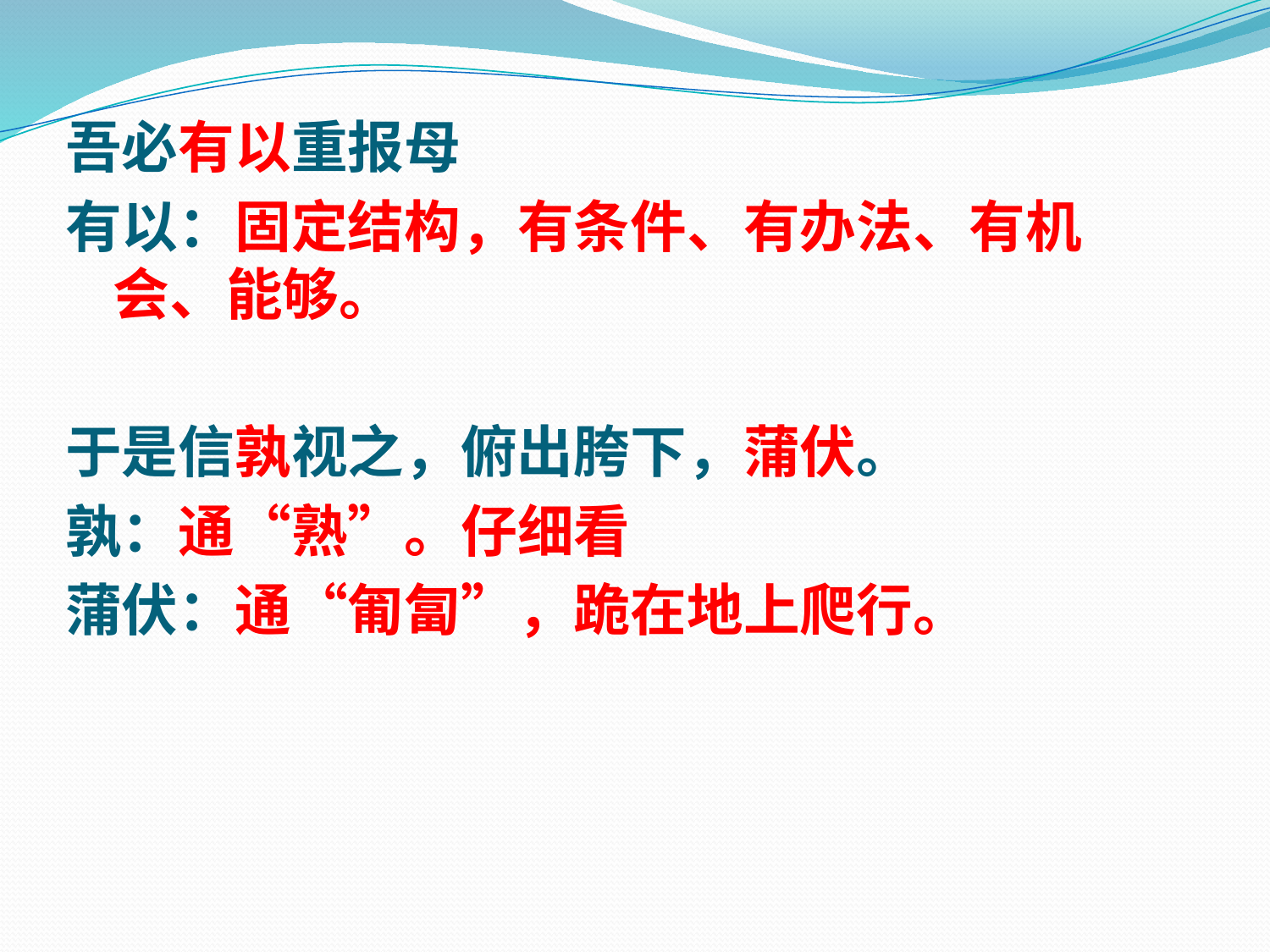

吾必有以重报母
有以：固定结构，有条件、有办法、有机会、能够。

于是信孰视之，俯出胯下，蒲伏。
孰：通“熟”。仔细看
蒲伏：通“匍匐”，跪在地上爬行。